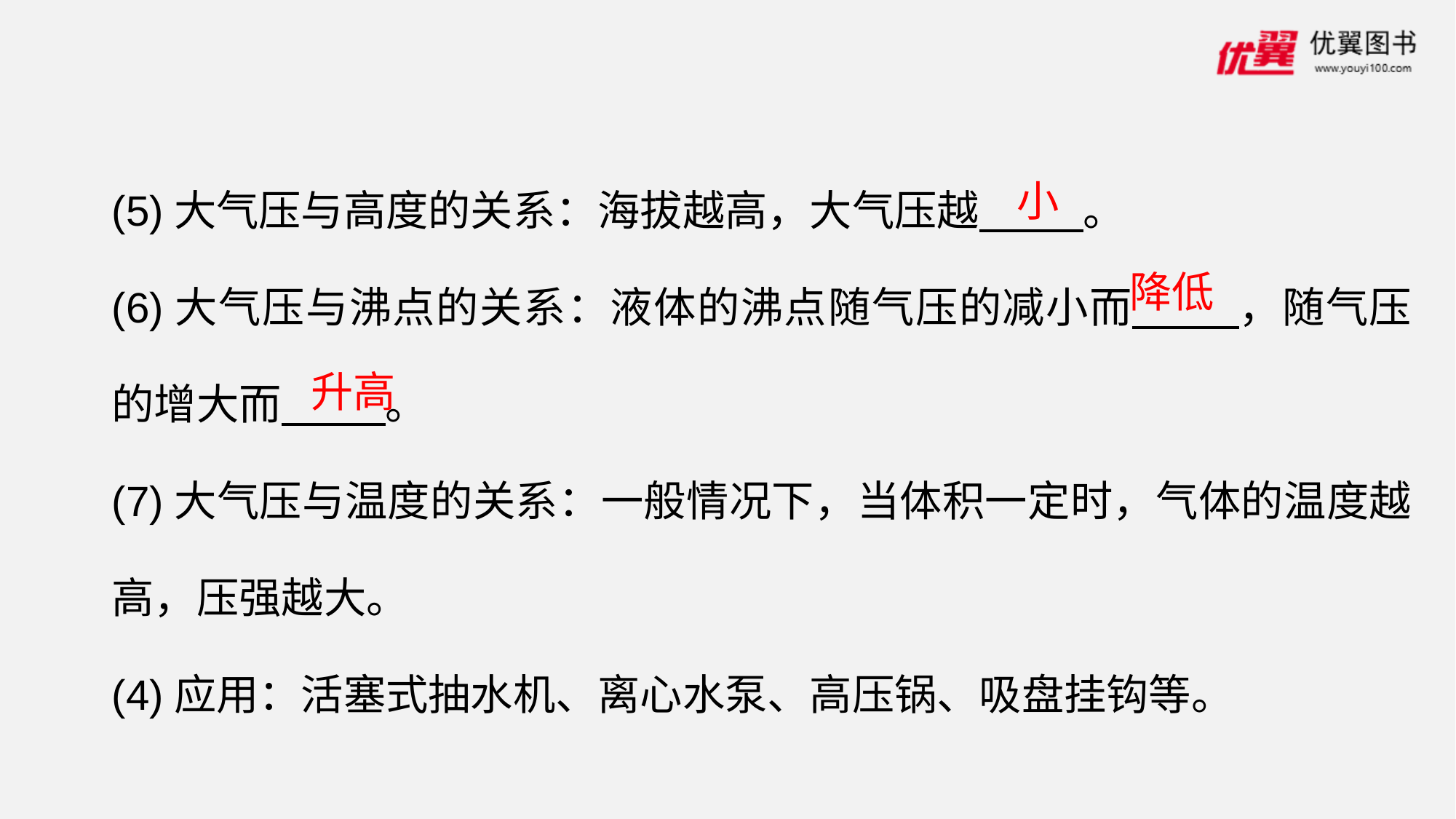

(5)大气压与高度的关系：海拔越高，大气压越           。
(6)大气压与沸点的关系：液体的沸点随气压的减小而          ，随气压的增大而           。
(7)大气压与温度的关系：一般情况下，当体积一定时，气体的温度越高，压强越大。
(4)应用：活塞式抽水机、离心水泵、高压锅、吸盘挂钩等。
小
降低
升高